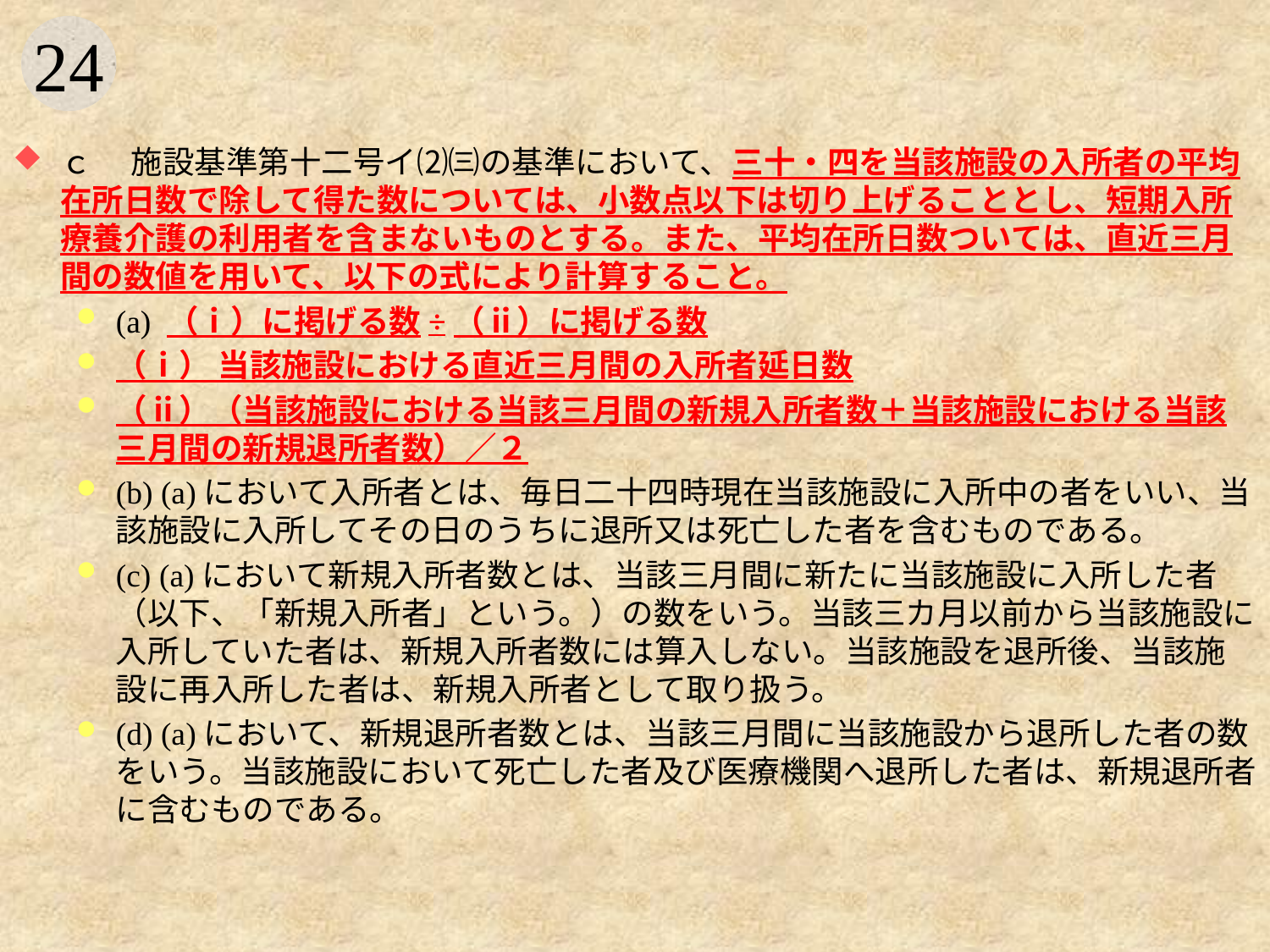

#
ｃ 　施設基準第十二号イ⑵㈢の基準において、三十・四を当該施設の入所者の平均在所日数で除して得た数については、小数点以下は切り上げることとし、短期入所療養介護の利用者を含まないものとする。また、平均在所日数ついては、直近三月間の数値を用いて、以下の式により計算すること。
(a) （ⅰ）に掲げる数÷（ⅱ）に掲げる数
（ⅰ） 当該施設における直近三月間の入所者延日数
（ⅱ）（当該施設における当該三月間の新規入所者数＋当該施設における当該三月間の新規退所者数）／２
(b) (a)において入所者とは、毎日二十四時現在当該施設に入所中の者をいい、当該施設に入所してその日のうちに退所又は死亡した者を含むものである。
(c) (a)において新規入所者数とは、当該三月間に新たに当該施設に入所した者（以下、「新規入所者」という。）の数をいう。当該三カ月以前から当該施設に入所していた者は、新規入所者数には算入しない。当該施設を退所後、当該施設に再入所した者は、新規入所者として取り扱う。
(d) (a)において、新規退所者数とは、当該三月間に当該施設から退所した者の数をいう。当該施設において死亡した者及び医療機関へ退所した者は、新規退所者に含むものである。